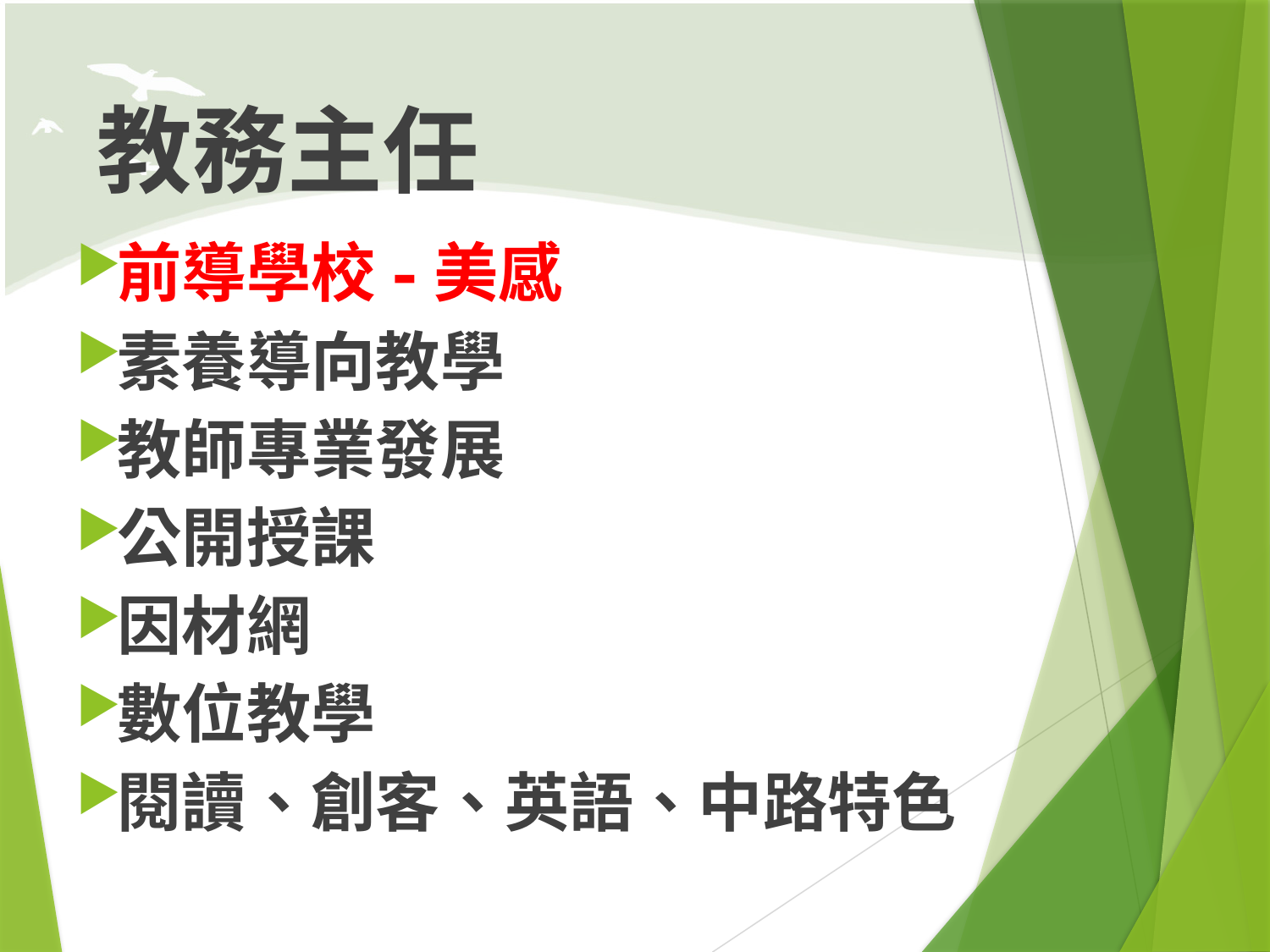

# 教務主任
前導學校-美感
素養導向教學
教師專業發展
公開授課
因材網
數位教學
閱讀、創客、英語、中路特色